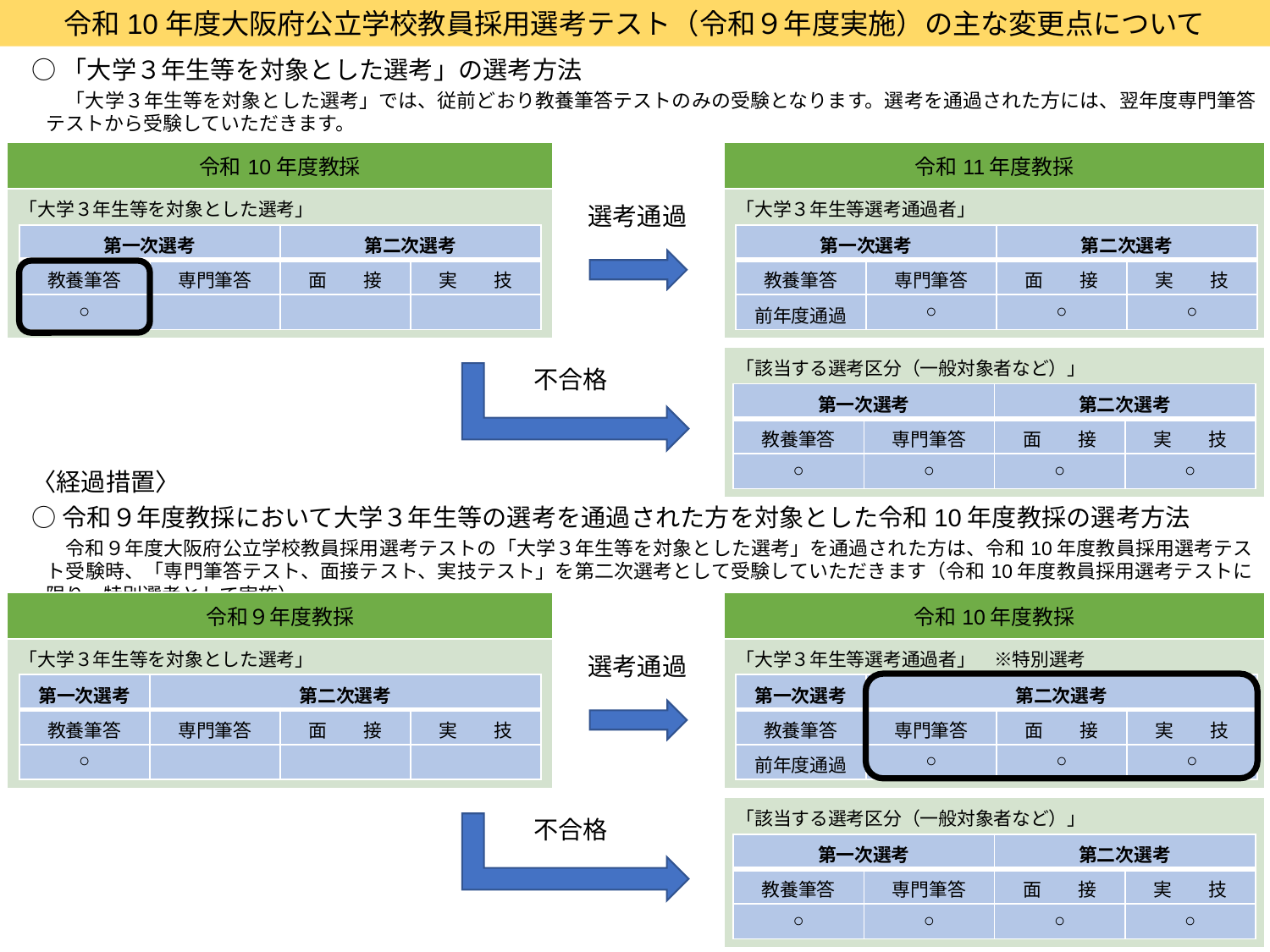

令和10年度大阪府公立学校教員採用選考テスト（令和９年度実施）の主な変更点について
○「大学３年生等を対象とした選考」の選考方法
　「大学３年生等を対象とした選考」では、従前どおり教養筆答テストのみの受験となります。選考を通過された方には、翌年度専門筆答テストから受験していただきます。
| 令和10年度教採 |  | 令和11年度教採 |
| --- | --- | --- |
| 「大学３年生等を対象とした選考」 |  | 「大学３年生等選考通過者」 |
選考通過
| 第一次選考 |  | 第二次選考 |  |
| --- | --- | --- | --- |
| 教養筆答 | 専門筆答 | 面　　接 | 実　　技 |
| ○ |  |  |  |
| 第一次選考 |  | 第二次選考 |  |
| --- | --- | --- | --- |
| 教養筆答 | 専門筆答 | 面　　接 | 実　　技 |
| 前年度通過 | ○ | ○ | ○ |

| 「該当する選考区分（一般対象者など）」 |
| --- |
不合格
| 第一次選考 |  | 第二次選考 |  |
| --- | --- | --- | --- |
| 教養筆答 | 専門筆答 | 面　　接 | 実　　技 |
| ○ | ○ | ○ | ○ |
〈経過措置〉
○令和９年度教採において大学３年生等の選考を通過された方を対象とした令和10年度教採の選考方法
　令和９年度大阪府公立学校教員採用選考テストの「大学３年生等を対象とした選考」を通過された方は、令和10年度教員採用選考テスト受験時、「専門筆答テスト、面接テスト、実技テスト」を第二次選考として受験していただきます（令和10年度教員採用選考テストに限り、特別選考として実施）。
| 令和９年度教採 |  | 令和10年度教採 |
| --- | --- | --- |
| 「大学３年生等を対象とした選考」 |  | 「大学３年生等選考通過者」　※特別選考 |
選考通過

| 第一次選考 | 第二次選考 |  |  |
| --- | --- | --- | --- |
| 教養筆答 | 専門筆答 | 面　　接 | 実　　技 |
| ○ |  |  |  |
| 第一次選考 | 第二次選考 |  |  |
| --- | --- | --- | --- |
| 教養筆答 | 専門筆答 | 面　　接 | 実　　技 |
| 前年度通過 | ○ | ○ | ○ |

| 「該当する選考区分（一般対象者など）」 |
| --- |
不合格
| 第一次選考 |  | 第二次選考 |  |
| --- | --- | --- | --- |
| 教養筆答 | 専門筆答 | 面　　接 | 実　　技 |
| ○ | ○ | ○ | ○ |